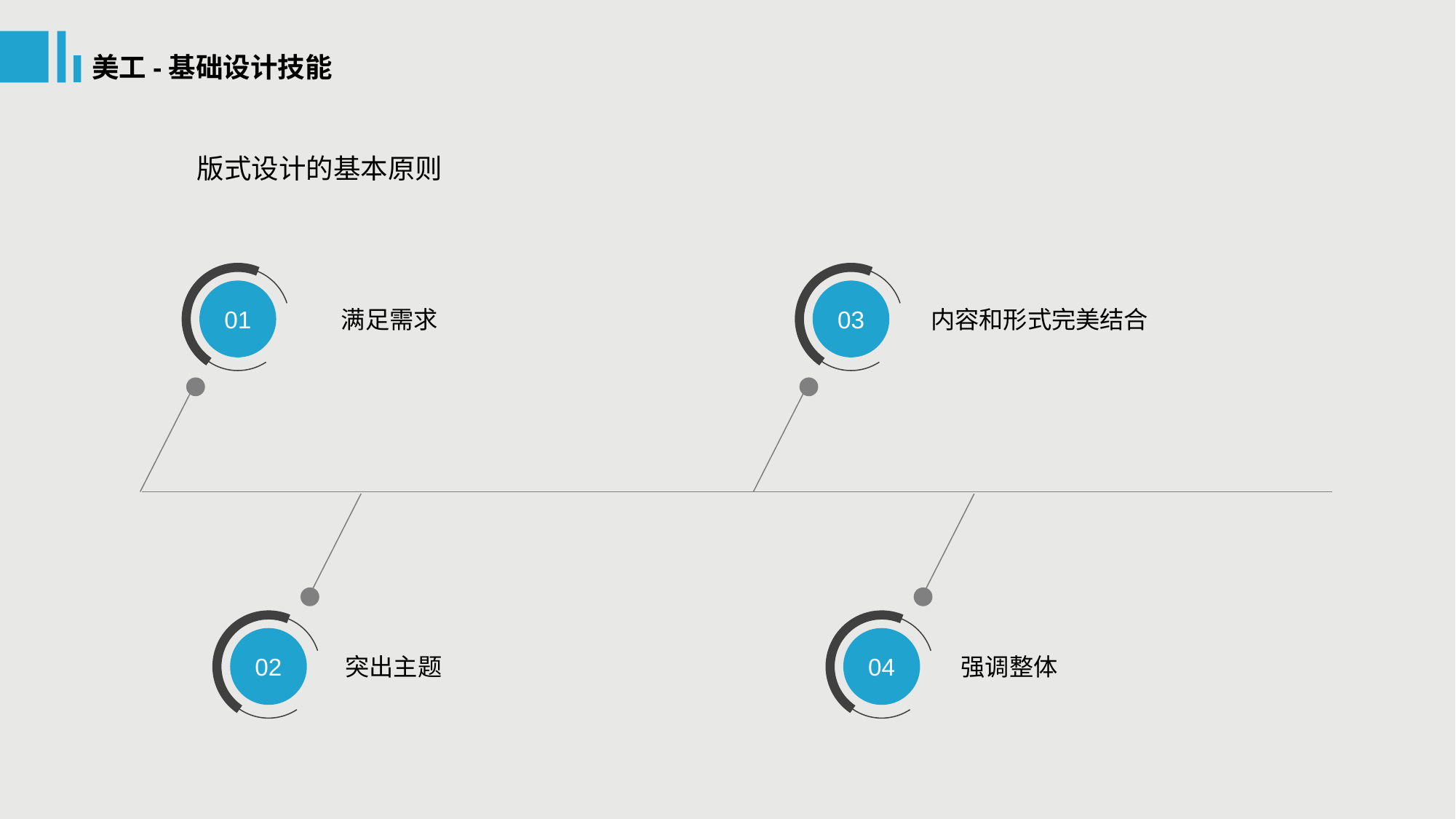

美工-基础设计技能
版式设计的基本原则

01
03
 满足需求
内容和形式完美结合

02
04
突出主题
强调整体